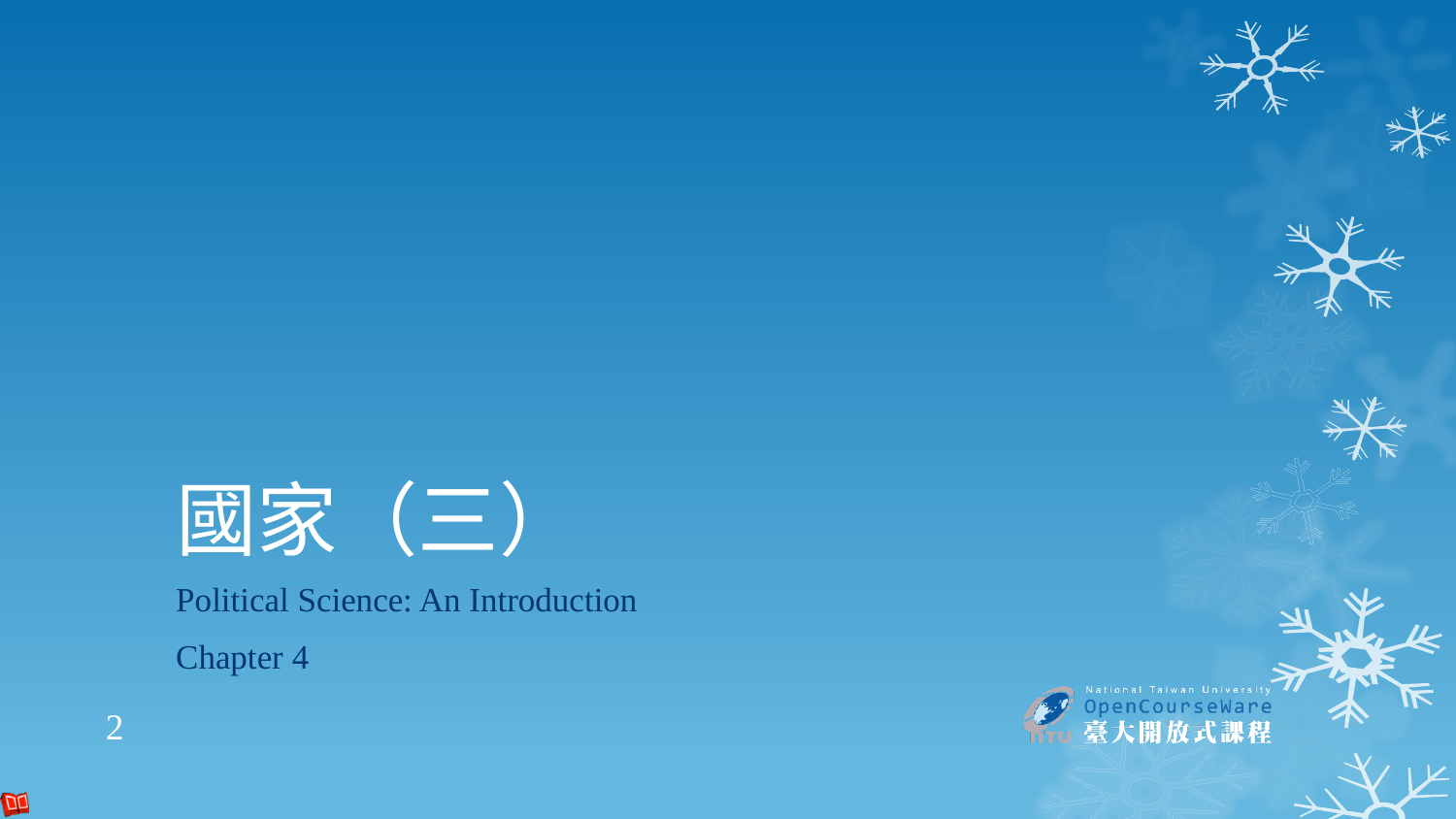

國家（三）
Political Science: An Introduction
Chapter 4
2